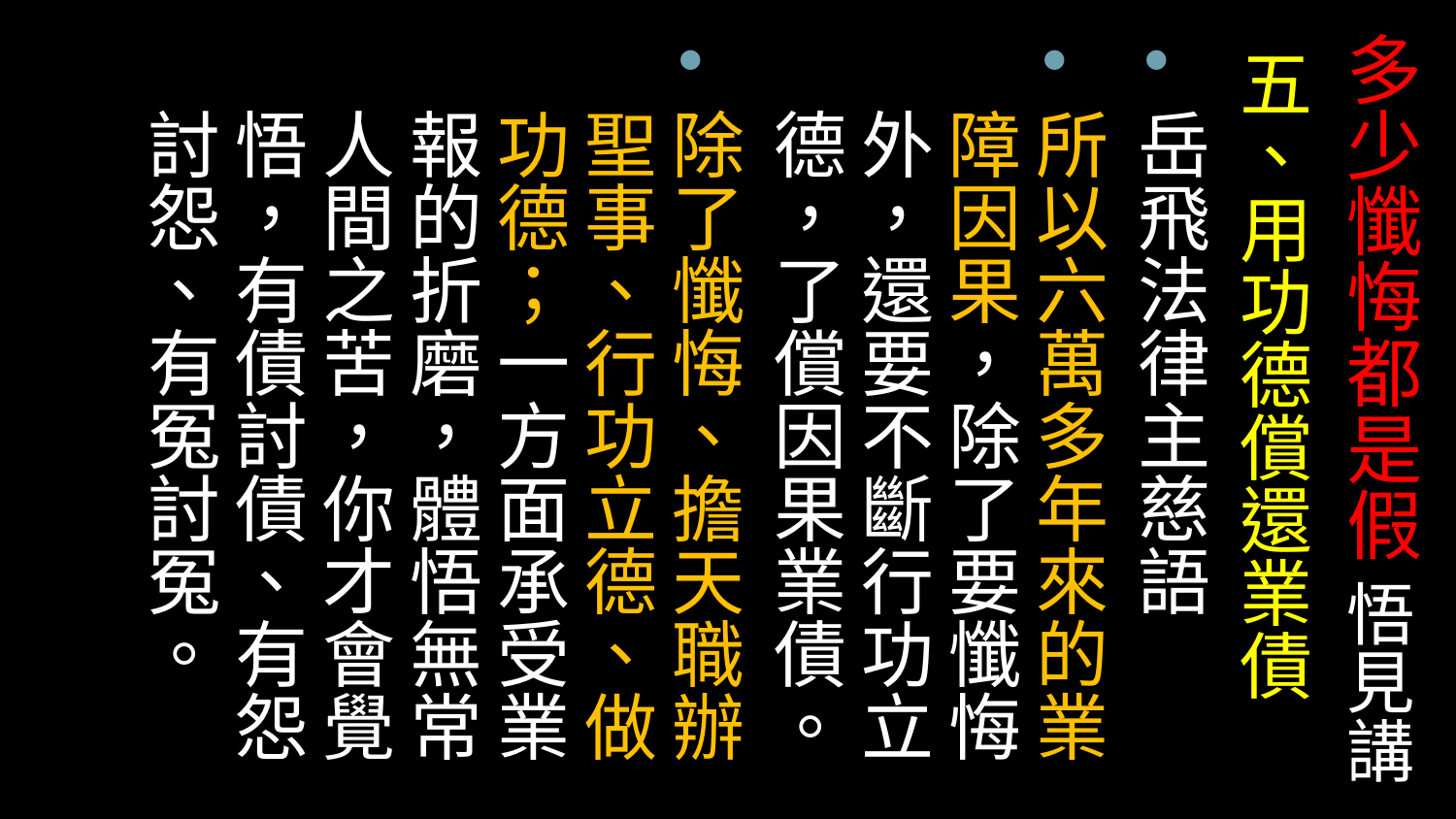

# 多少懺悔都是假 悟見講
五、用功德償還業債
岳飛法律主慈語
所以六萬多年來的業障因果，除了要懺悔外，還要不斷行功立德，了償因果業債。
除了懺悔、擔天職辦聖事、行功立德、做功德；一方面承受業報的折磨，體悟無常人間之苦，你才會覺悟，有債討債、有怨討怨、有冤討冤。